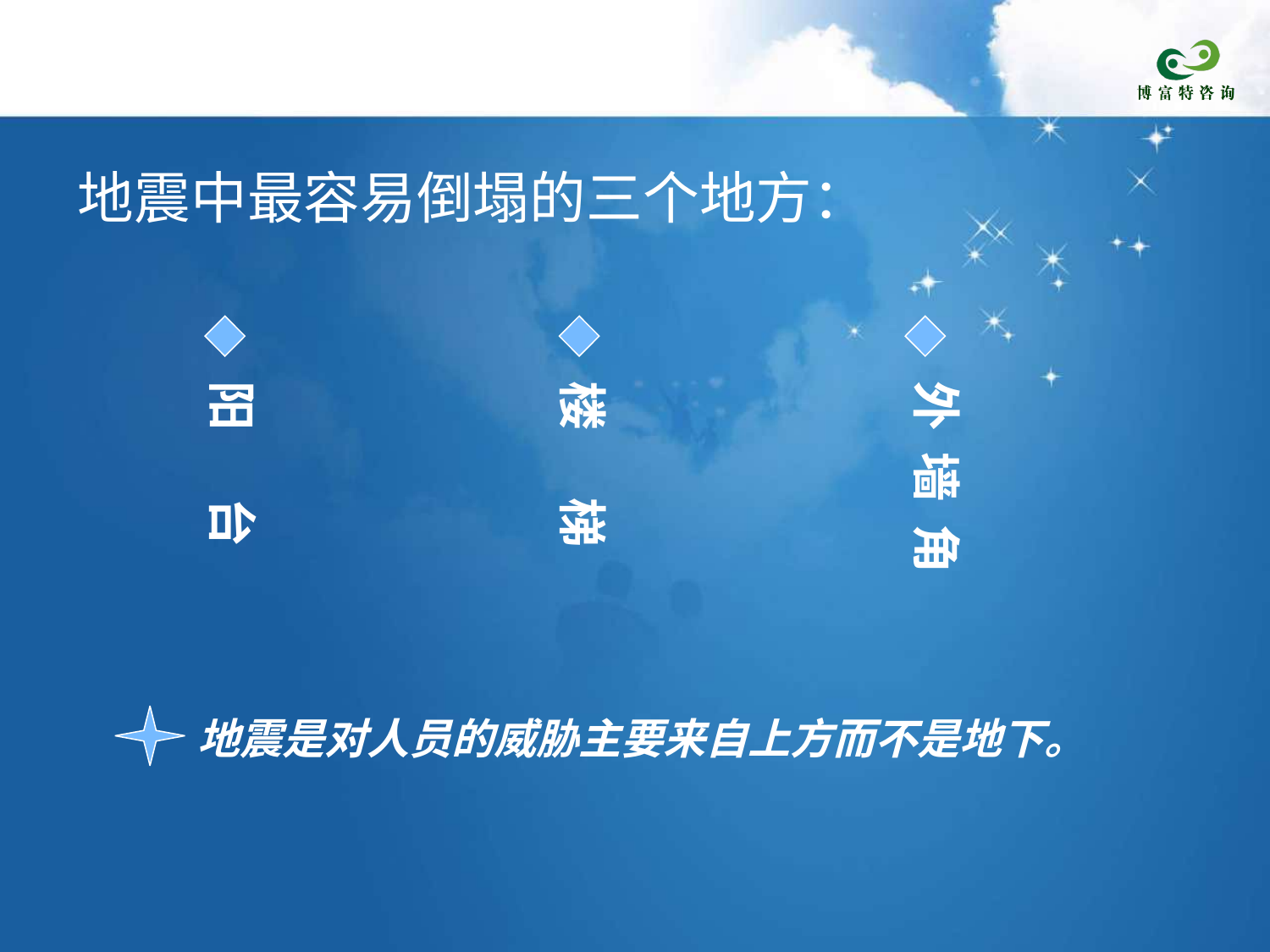

地震中最容易倒塌的三个地方：

阳      台
楼      梯
外  墙  角

地震是对人员的威胁主要来自上方而不是地下。